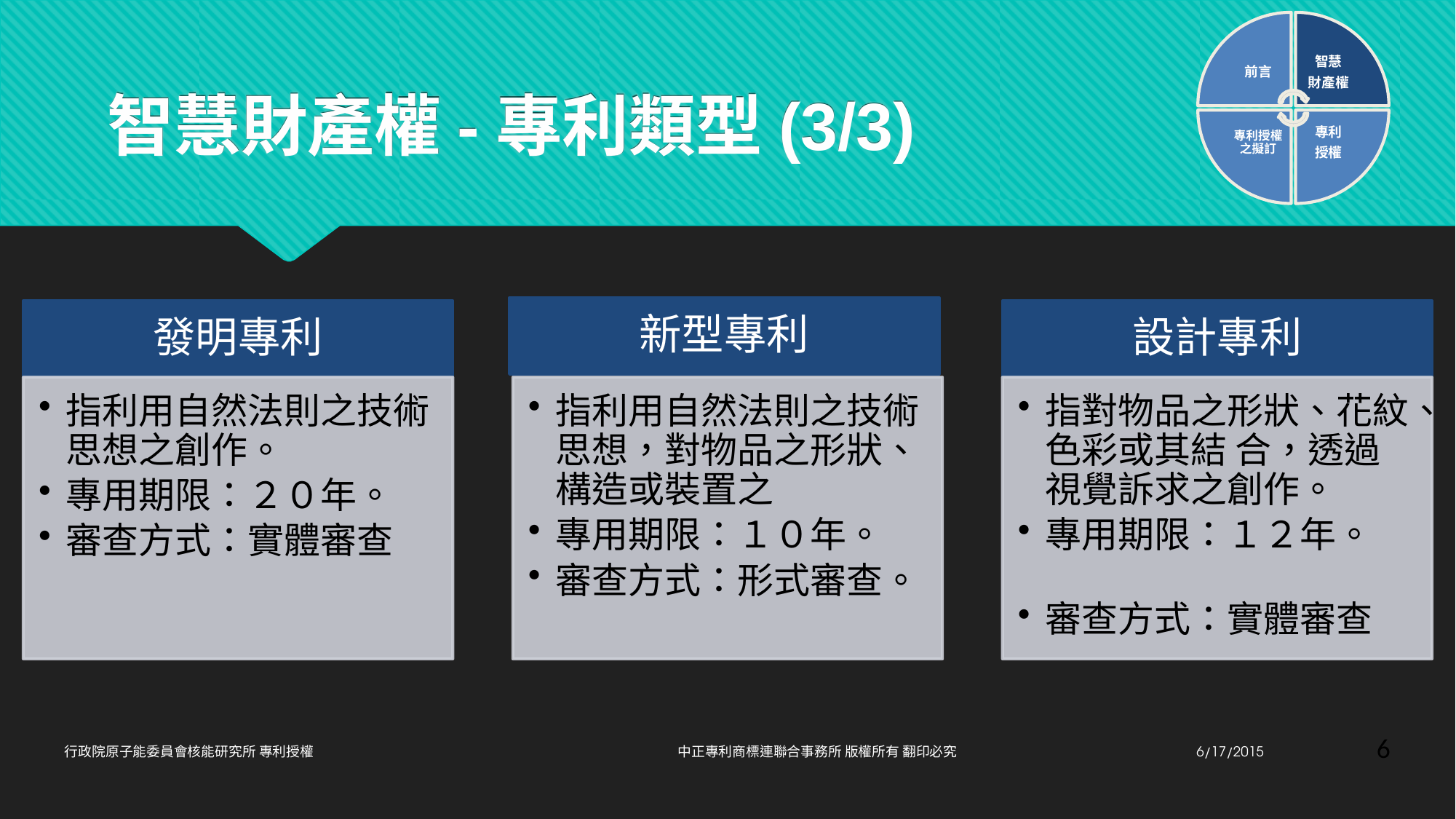

前言
智慧
財產權

專利授權之擬訂
專利
授權
# 智慧財產權-專利類型(3/3)
新型專利
發明專利
設計專利
指利用自然法則之技術思想之創作。
專用期限：２０年。
審查方式：實體審查
指利用自然法則之技術思想，對物品之形狀、構造或裝置之
專用期限：１０年。
審查方式：形式審查。
指對物品之形狀、花紋、色彩或其結 合，透過視覺訴求之創作。
專用期限：１２年。
審查方式：實體審查

6
行政院原子能委員會核能研究所 專利授權                                                                                                                      中正專利商標連聯合事務所 版權所有 翻印必究
6/17/2015